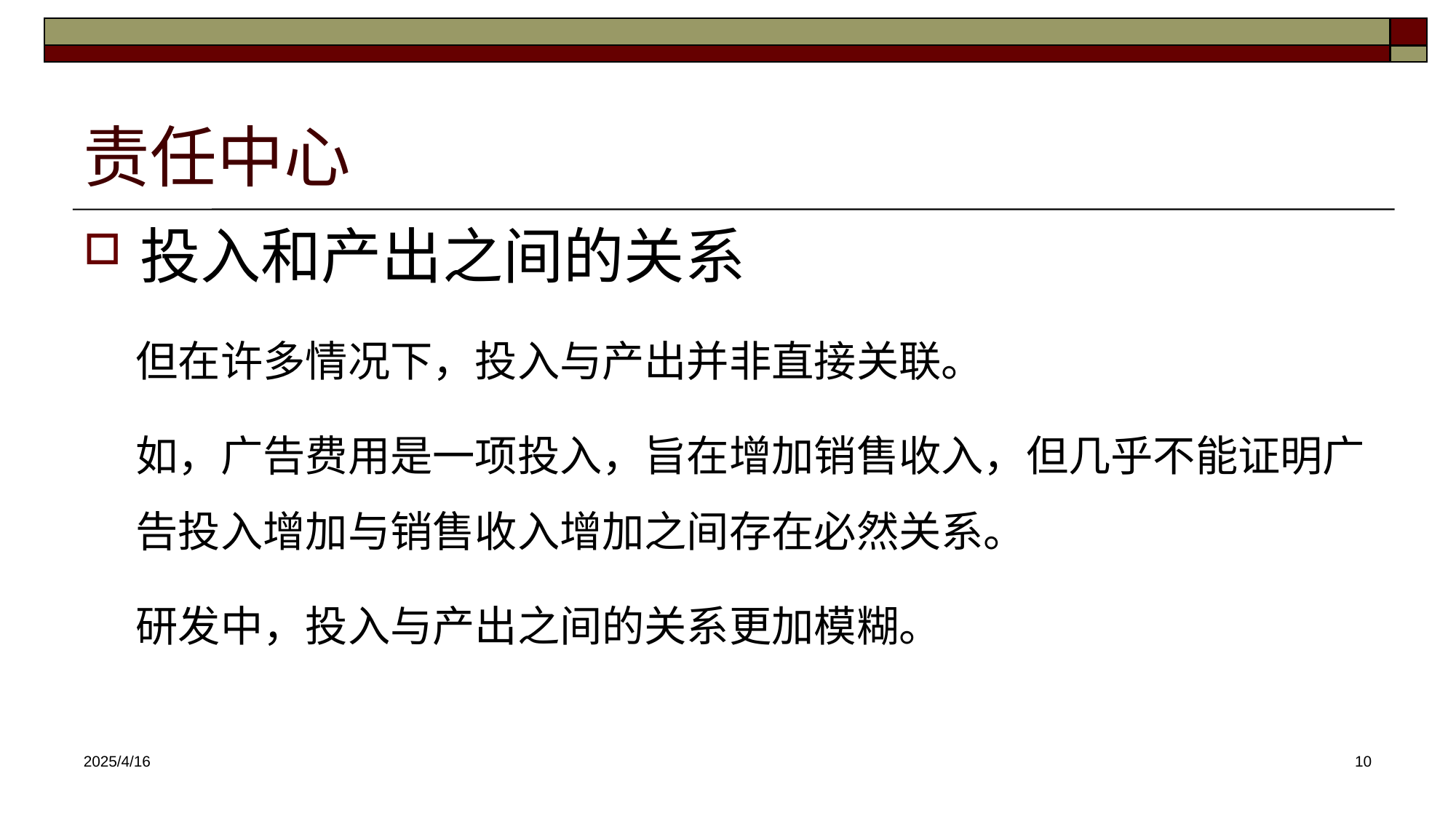

# 责任中心
投入和产出之间的关系
但在许多情况下，投入与产出并非直接关联。
如，广告费用是一项投入，旨在增加销售收入，但几乎不能证明广告投入增加与销售收入增加之间存在必然关系。
研发中，投入与产出之间的关系更加模糊。
2025/4/16
10